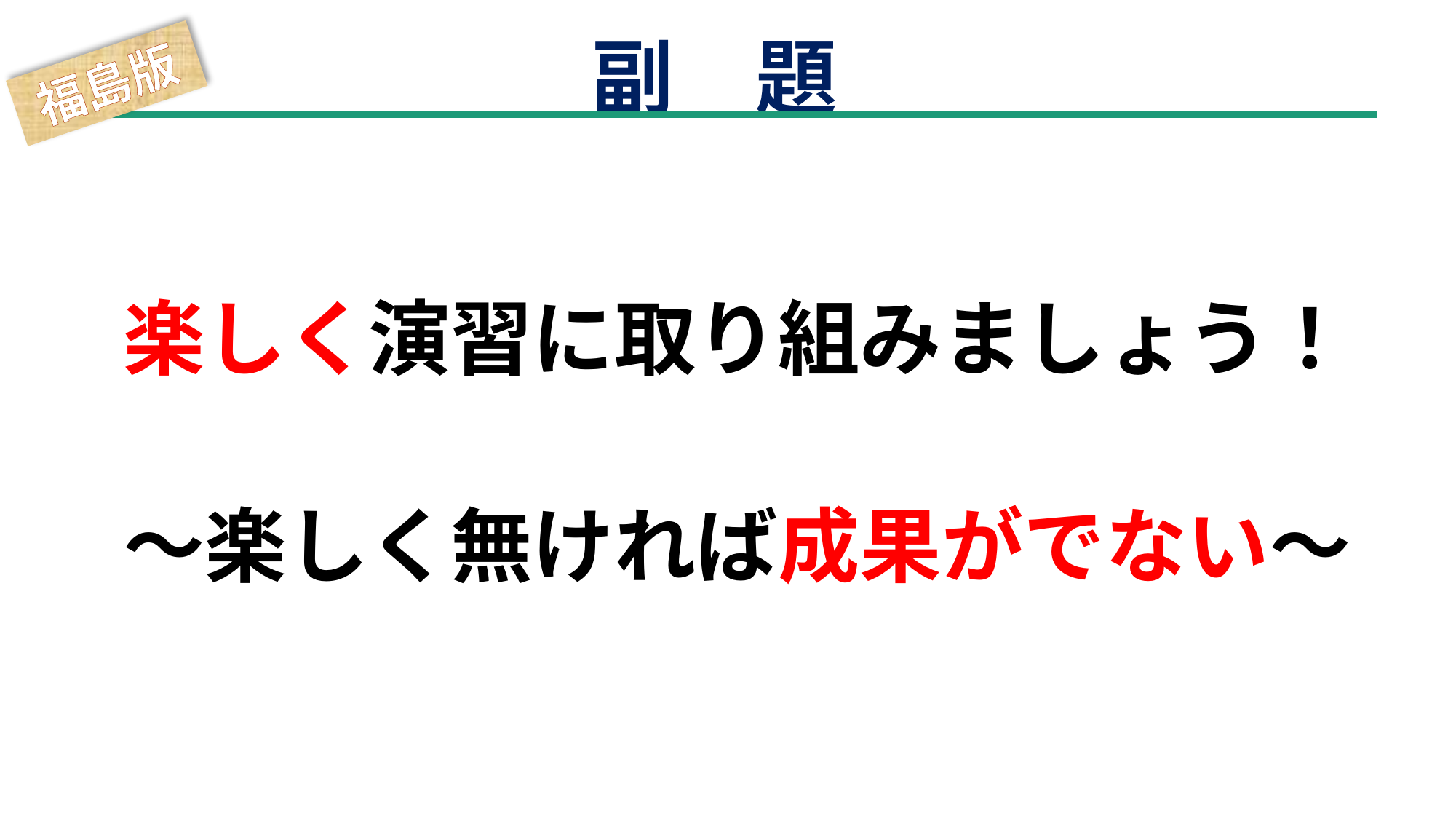

# 副　題
福島版
楽しく演習に取り組みましょう！

～楽しく無ければ成果がでない～